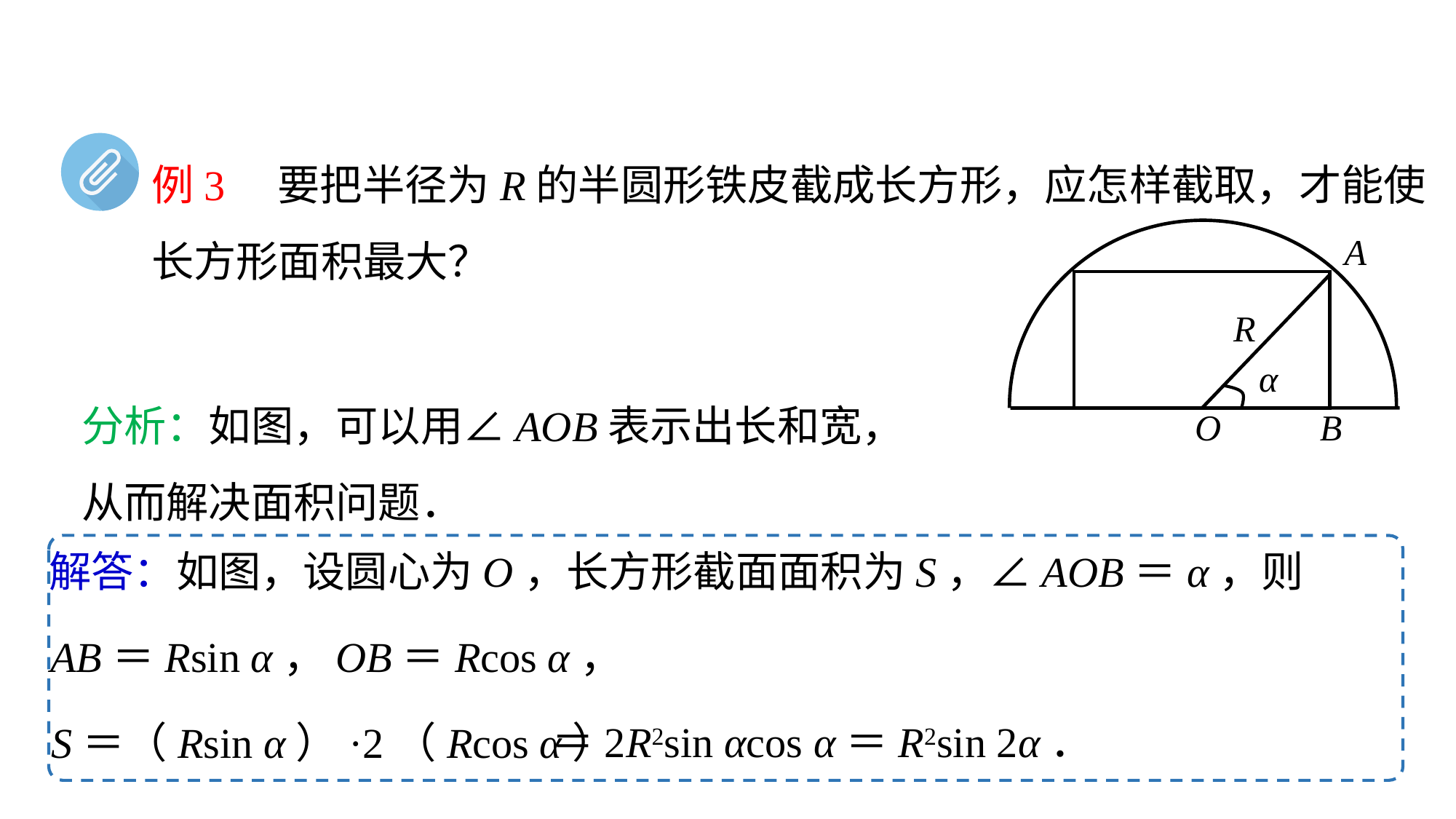

# 归纳小结

例3　要把半径为R的半圆形铁皮截成长方形，应怎样截取，才能使长方形面积最大？

A
R
α

O
B
分析：如图，可以用∠AOB表示出长和宽，从而解决面积问题．

解答：如图，设圆心为O，长方形截面面积为S，∠AOB＝α，则
AB＝Rsin α，OB＝Rcos α，
＝2R2sin αcos α＝R2sin 2α．
S＝（Rsin α）·2（Rcos α）